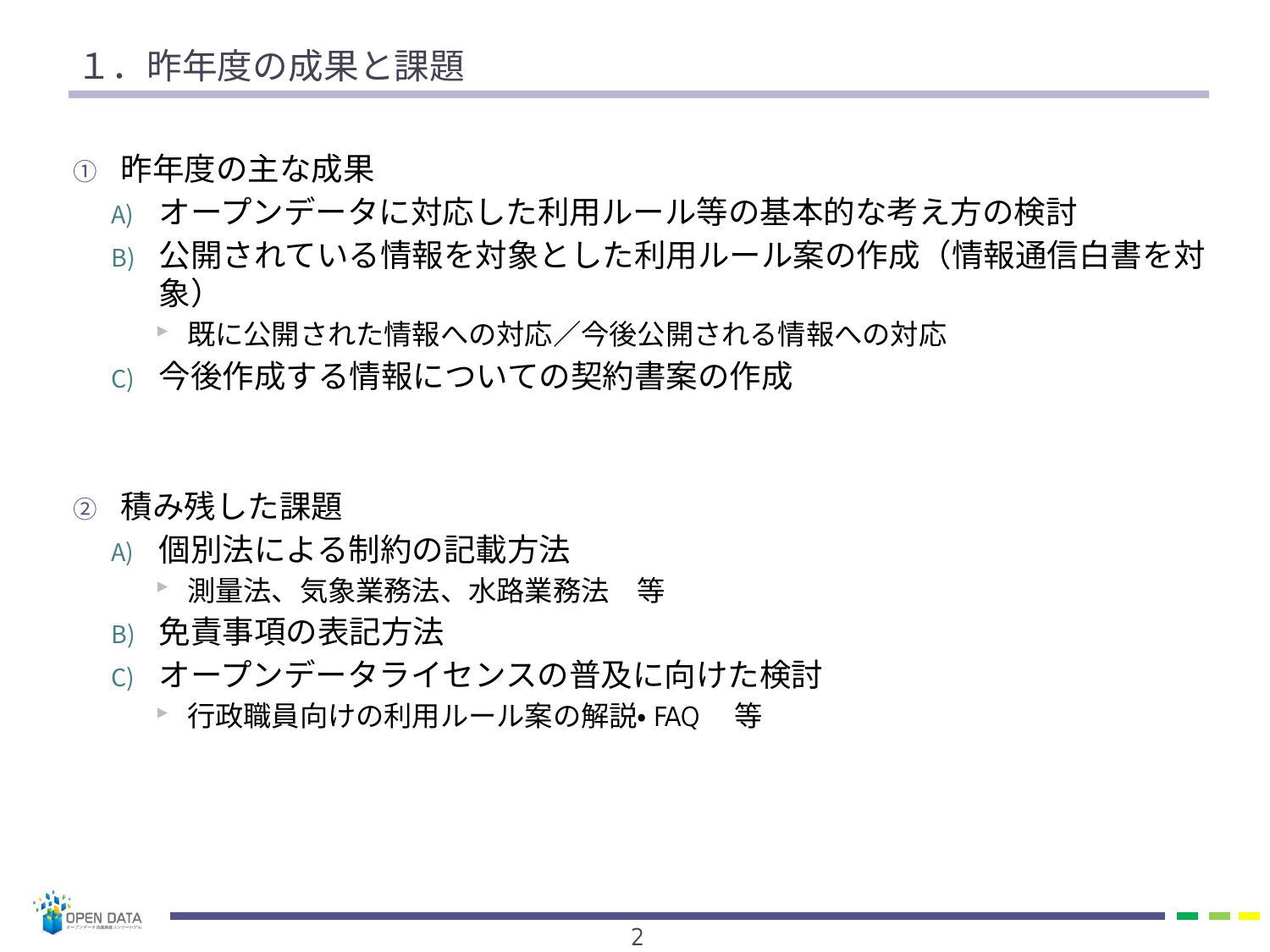

# １．昨年度の成果と課題
昨年度の主な成果
オープンデータに対応した利用ルール等の基本的な考え方の検討
公開されている情報を対象とした利用ルール案の作成（情報通信白書を対象）
既に公開された情報への対応／今後公開される情報への対応
今後作成する情報についての契約書案の作成

積み残した課題
個別法による制約の記載方法
測量法、気象業務法、水路業務法　等
免責事項の表記方法
オープンデータライセンスの普及に向けた検討
行政職員向けの利用ルール案の解説・FAQ　等

2